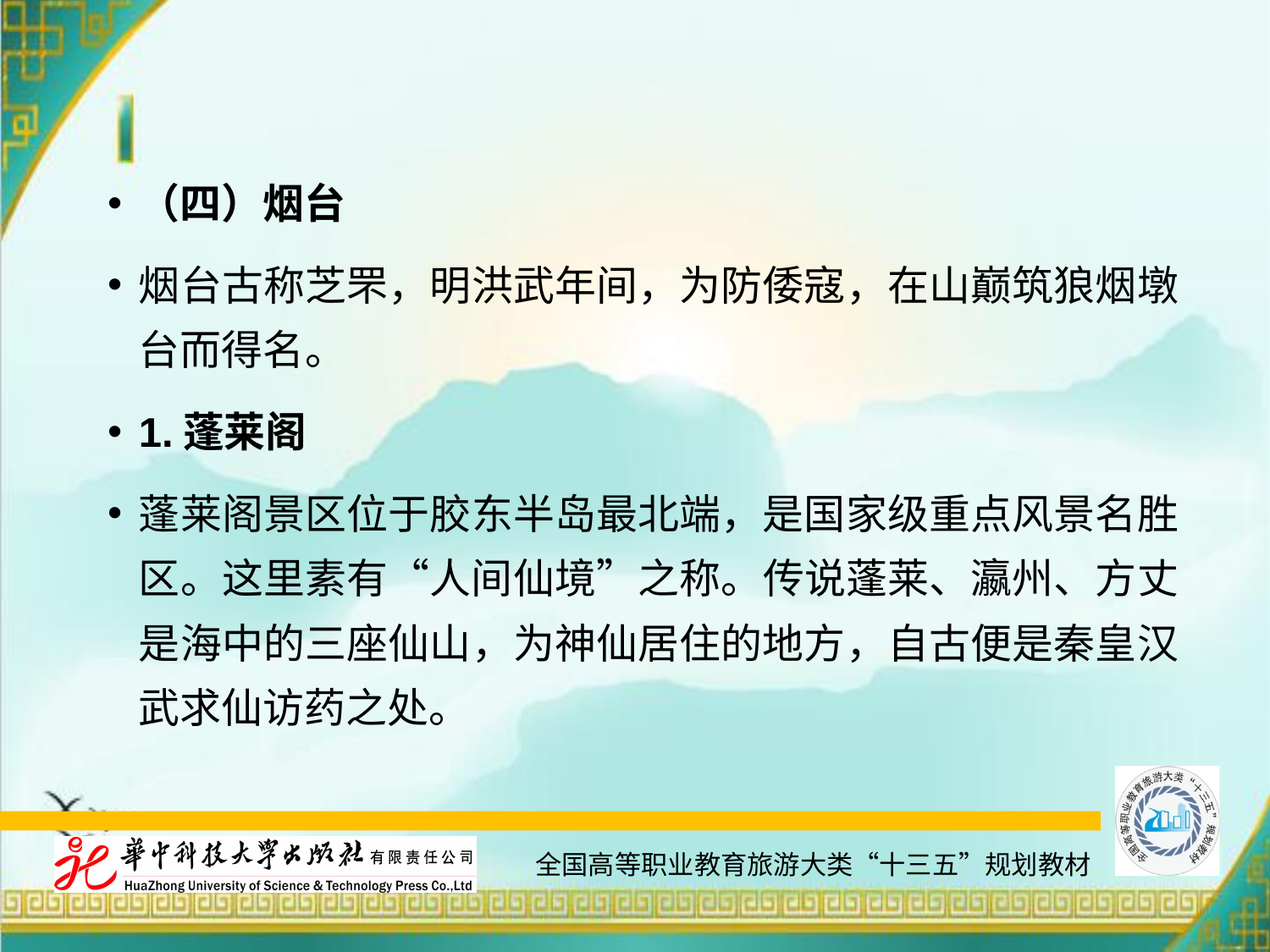

#
（四）烟台
烟台古称芝罘，明洪武年间，为防倭寇，在山巅筑狼烟墩台而得名。
1.蓬莱阁
蓬莱阁景区位于胶东半岛最北端，是国家级重点风景名胜区。这里素有“人间仙境”之称。传说蓬莱、瀛州、方丈是海中的三座仙山，为神仙居住的地方，自古便是秦皇汉武求仙访药之处。